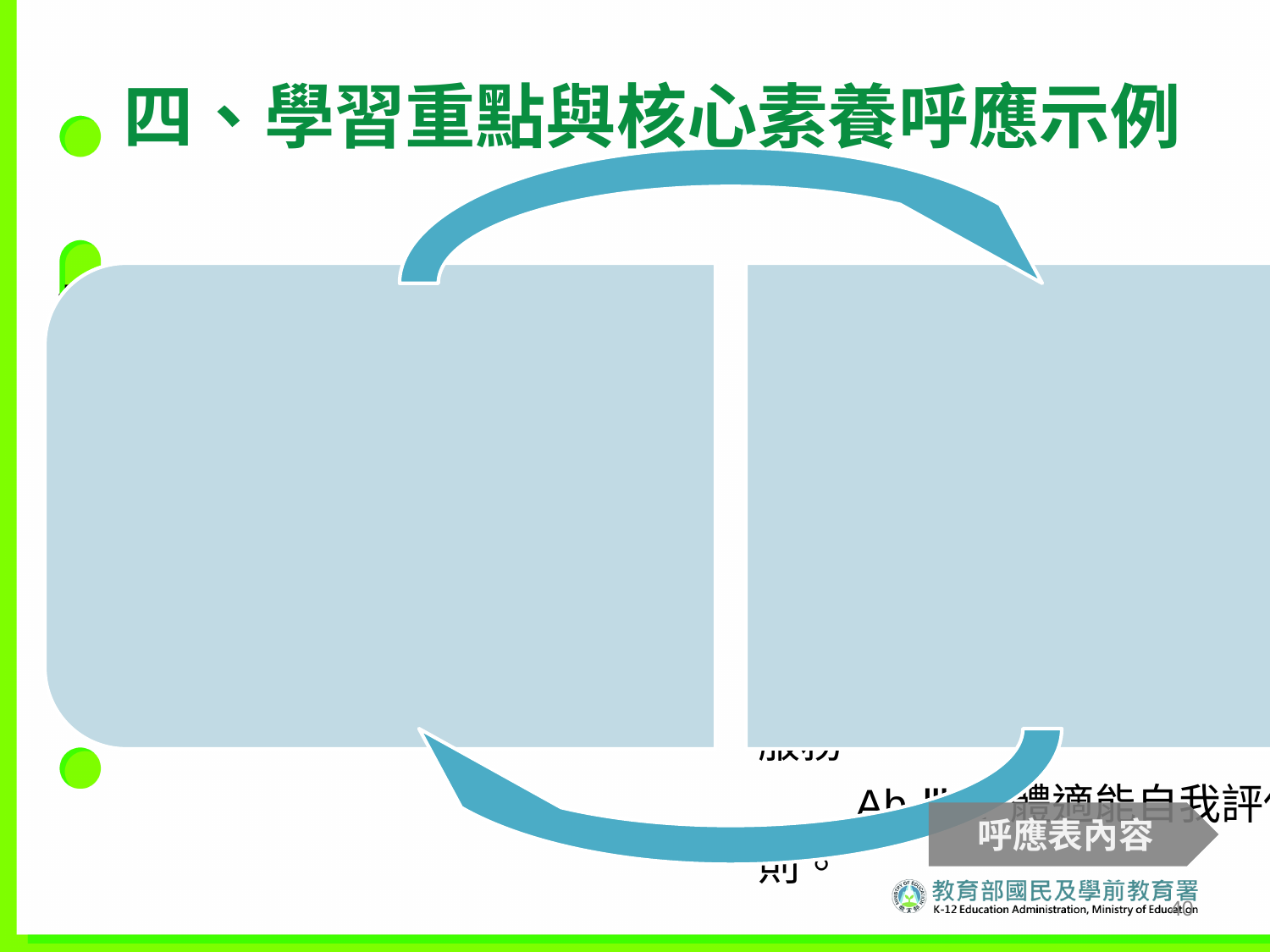

四、學習重點與核心素養呼應示例
核心素養
健體-E-B２具備應用體育與健康相關科技及資訊的基本素養，並理解各類媒體刊載、報導有關體育與健康內容的 意義與影響。
學習重點
呼應表內容
40